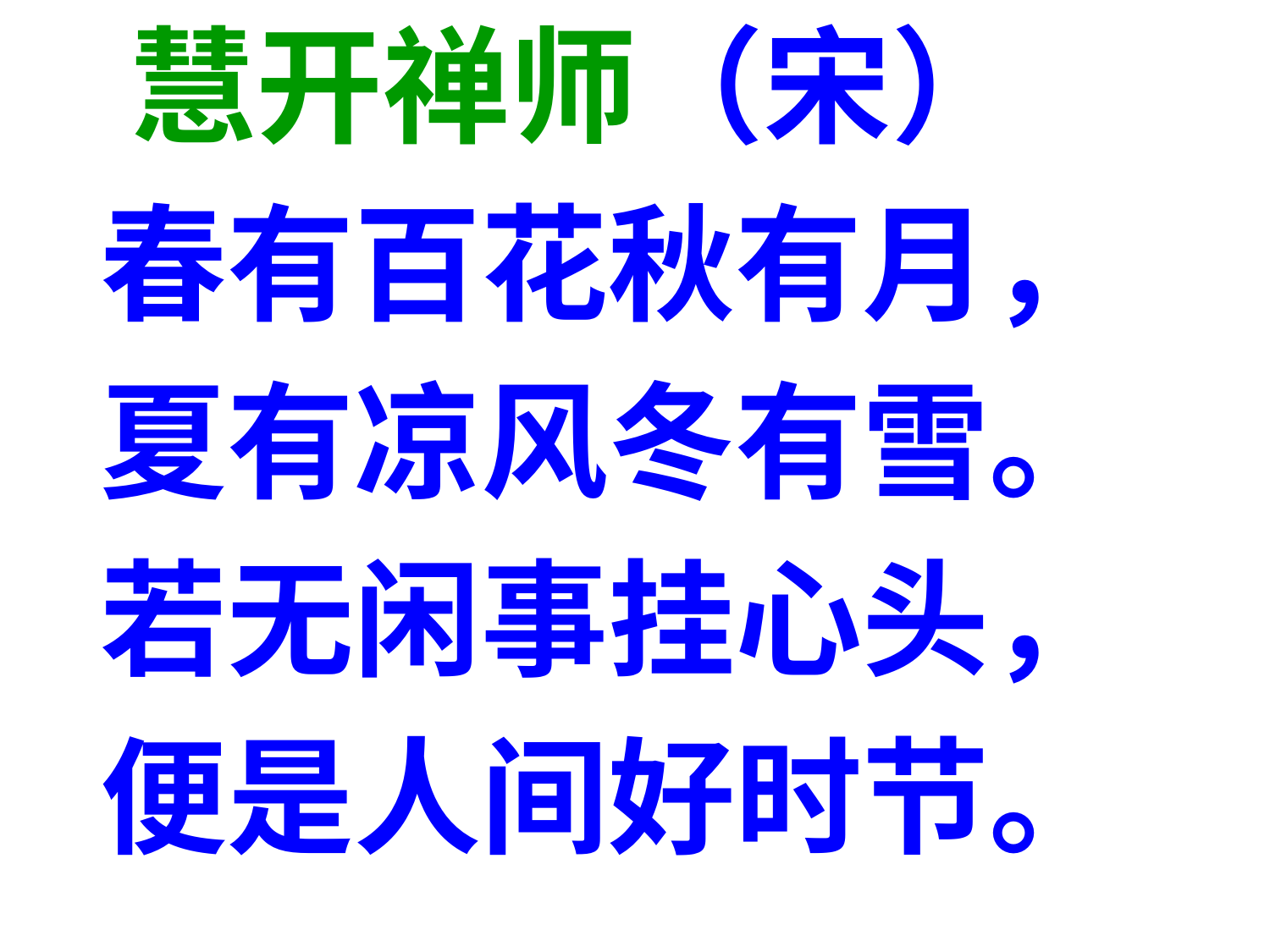

慧开禅师（宋）
  春有百花秋有月，
  夏有凉风冬有雪。
  若无闲事挂心头，
  便是人间好时节。